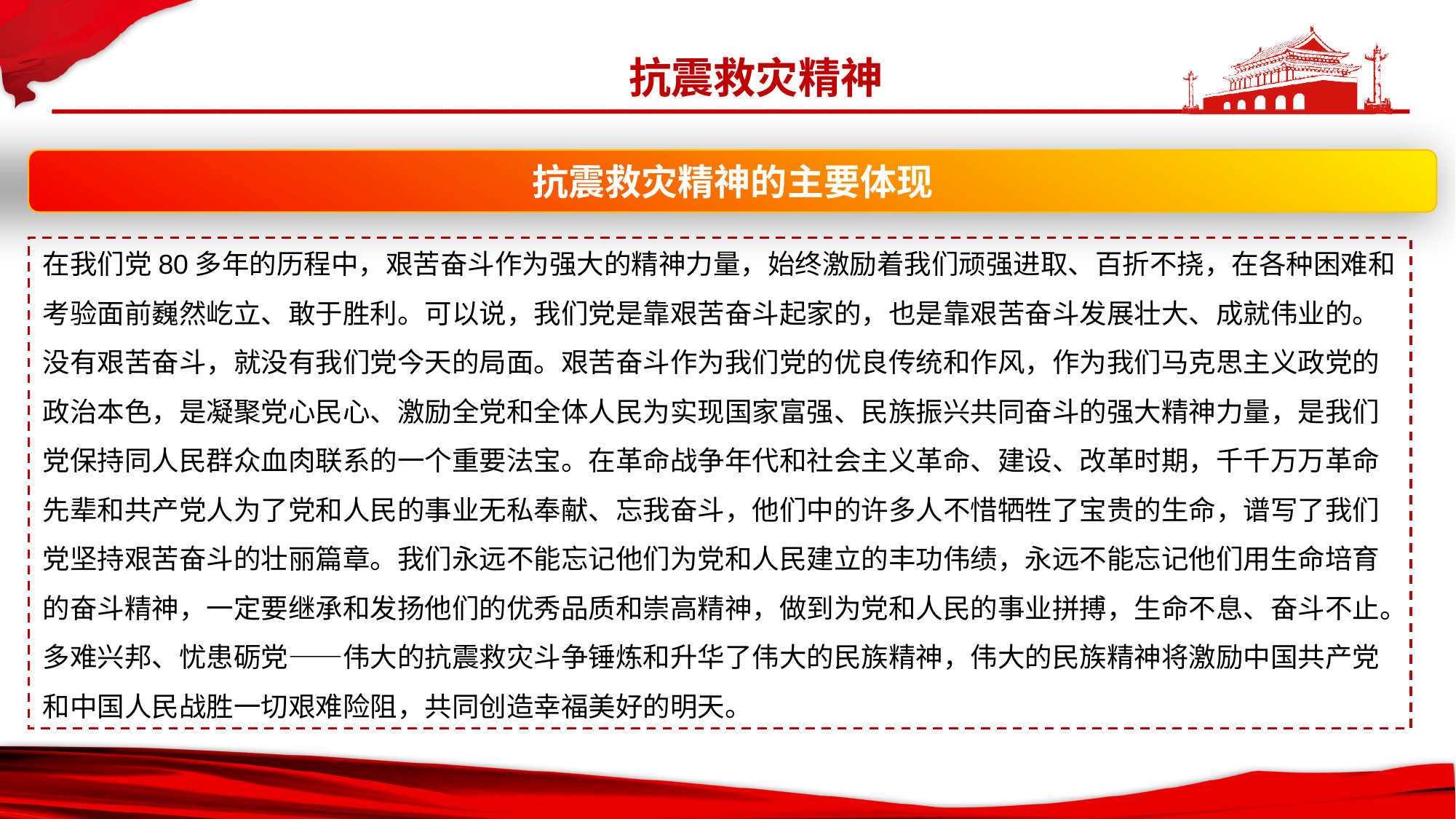

抗震救灾精神
抗震救灾精神的主要体现
在我们党80多年的历程中，艰苦奋斗作为强大的精神力量，始终激励着我们顽强进取、百折不挠，在各种困难和考验面前巍然屹立、敢于胜利。可以说，我们党是靠艰苦奋斗起家的，也是靠艰苦奋斗发展壮大、成就伟业的。没有艰苦奋斗，就没有我们党今天的局面。艰苦奋斗作为我们党的优良传统和作风，作为我们马克思主义政党的政治本色，是凝聚党心民心、激励全党和全体人民为实现国家富强、民族振兴共同奋斗的强大精神力量，是我们党保持同人民群众血肉联系的一个重要法宝。在革命战争年代和社会主义革命、建设、改革时期，千千万万革命先辈和共产党人为了党和人民的事业无私奉献、忘我奋斗，他们中的许多人不惜牺牲了宝贵的生命，谱写了我们党坚持艰苦奋斗的壮丽篇章。我们永远不能忘记他们为党和人民建立的丰功伟绩，永远不能忘记他们用生命培育的奋斗精神，一定要继承和发扬他们的优秀品质和崇高精神，做到为党和人民的事业拼搏，生命不息、奋斗不止。
多难兴邦、忧患砺党——伟大的抗震救灾斗争锤炼和升华了伟大的民族精神，伟大的民族精神将激励中国共产党和中国人民战胜一切艰难险阻，共同创造幸福美好的明天。